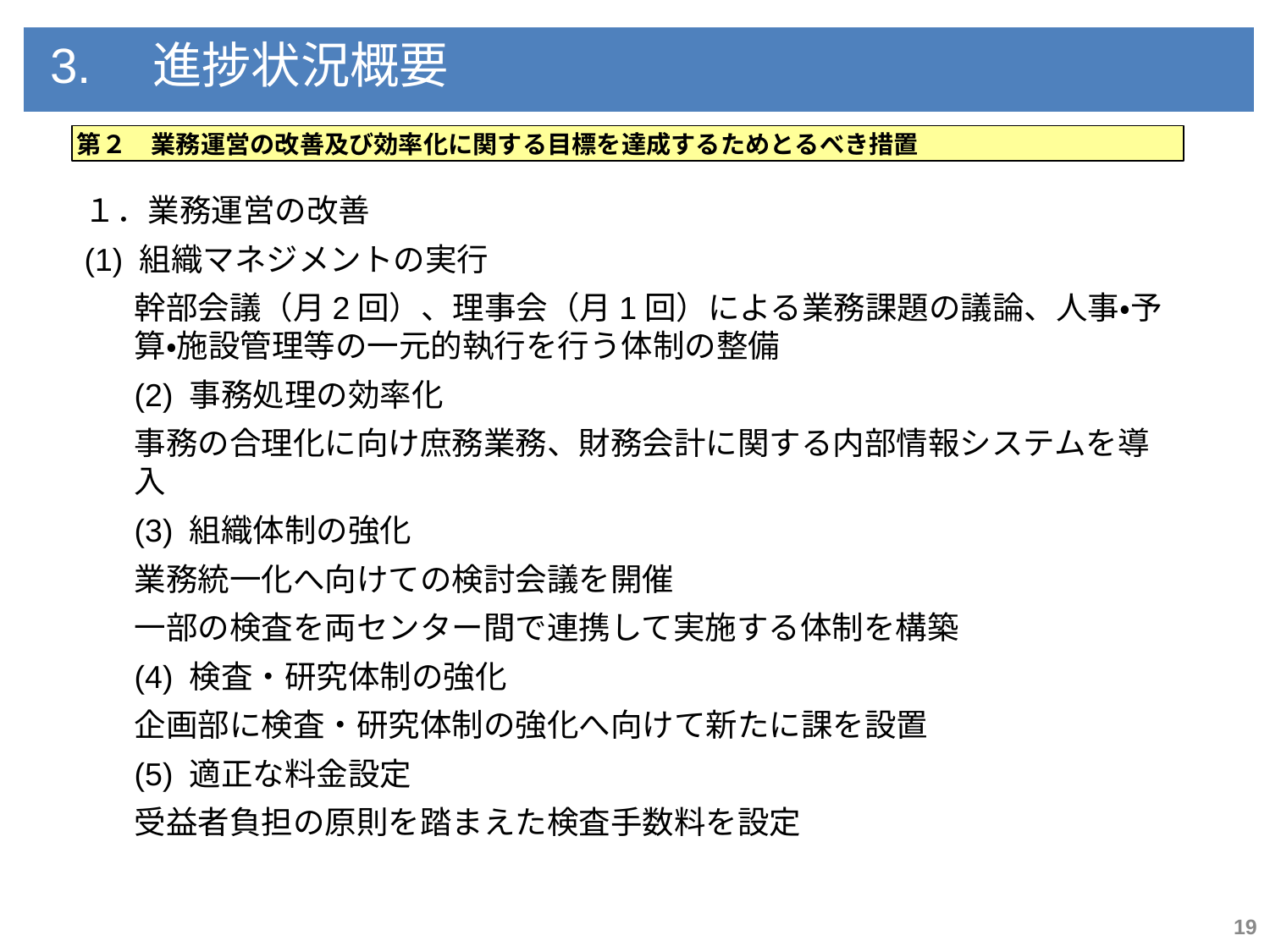

3.　進捗状況概要
第２　業務運営の改善及び効率化に関する目標を達成するためとるべき措置
１．業務運営の改善
(1) 組織マネジメントの実行
幹部会議（月2回）、理事会（月1回）による業務課題の議論、人事・予算・施設管理等の一元的執行を行う体制の整備
(2) 事務処理の効率化
事務の合理化に向け庶務業務、財務会計に関する内部情報システムを導入
(3) 組織体制の強化
業務統一化へ向けての検討会議を開催
一部の検査を両センター間で連携して実施する体制を構築
(4) 検査・研究体制の強化
企画部に検査・研究体制の強化へ向けて新たに課を設置
(5) 適正な料金設定
受益者負担の原則を踏まえた検査手数料を設定
19